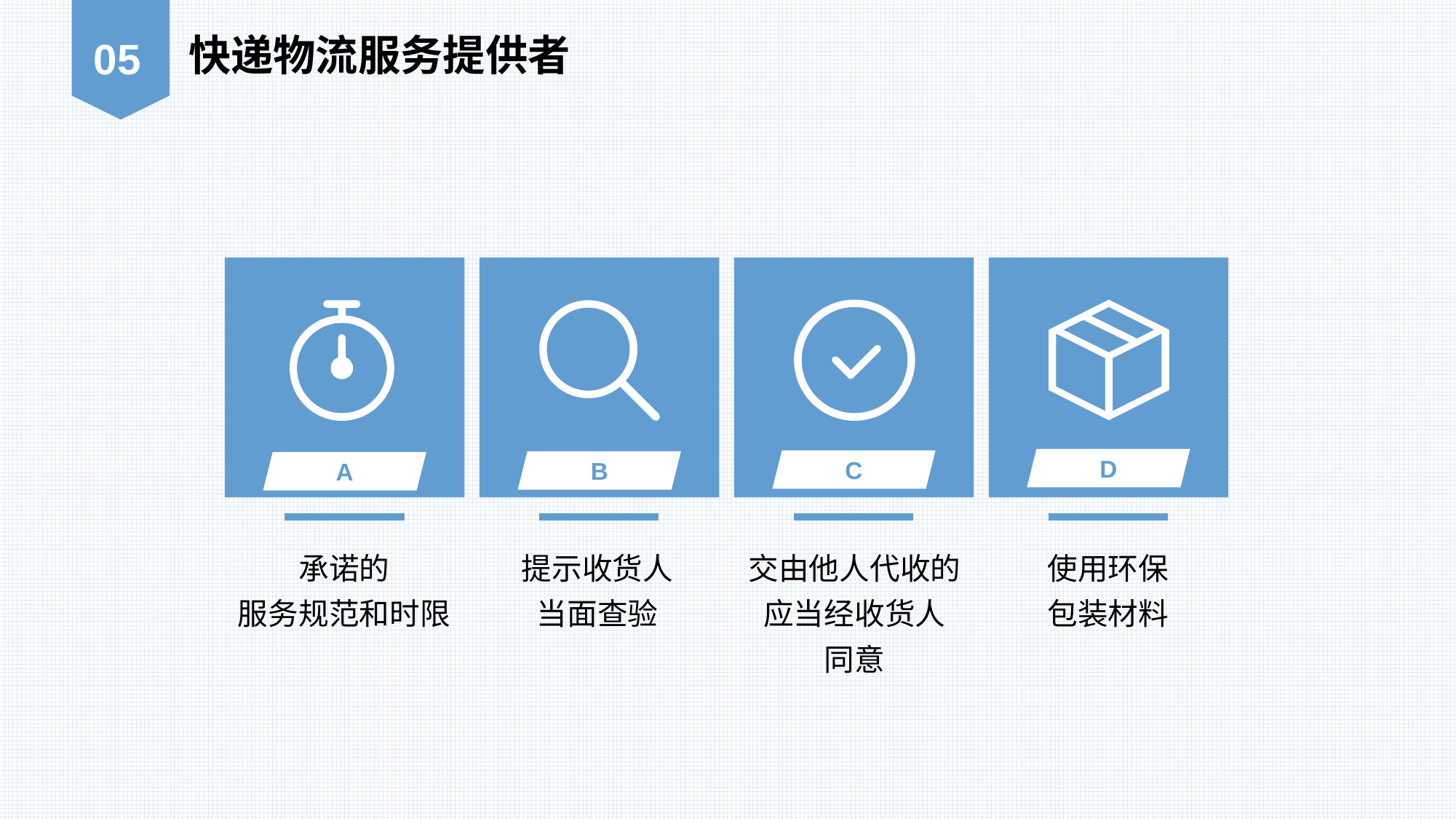

快递物流服务提供者
05

D
C
B
A

承诺的
服务规范和时限
提示收货人
当面查验
交由他人代收的
应当经收货人
同意
使用环保
包装材料